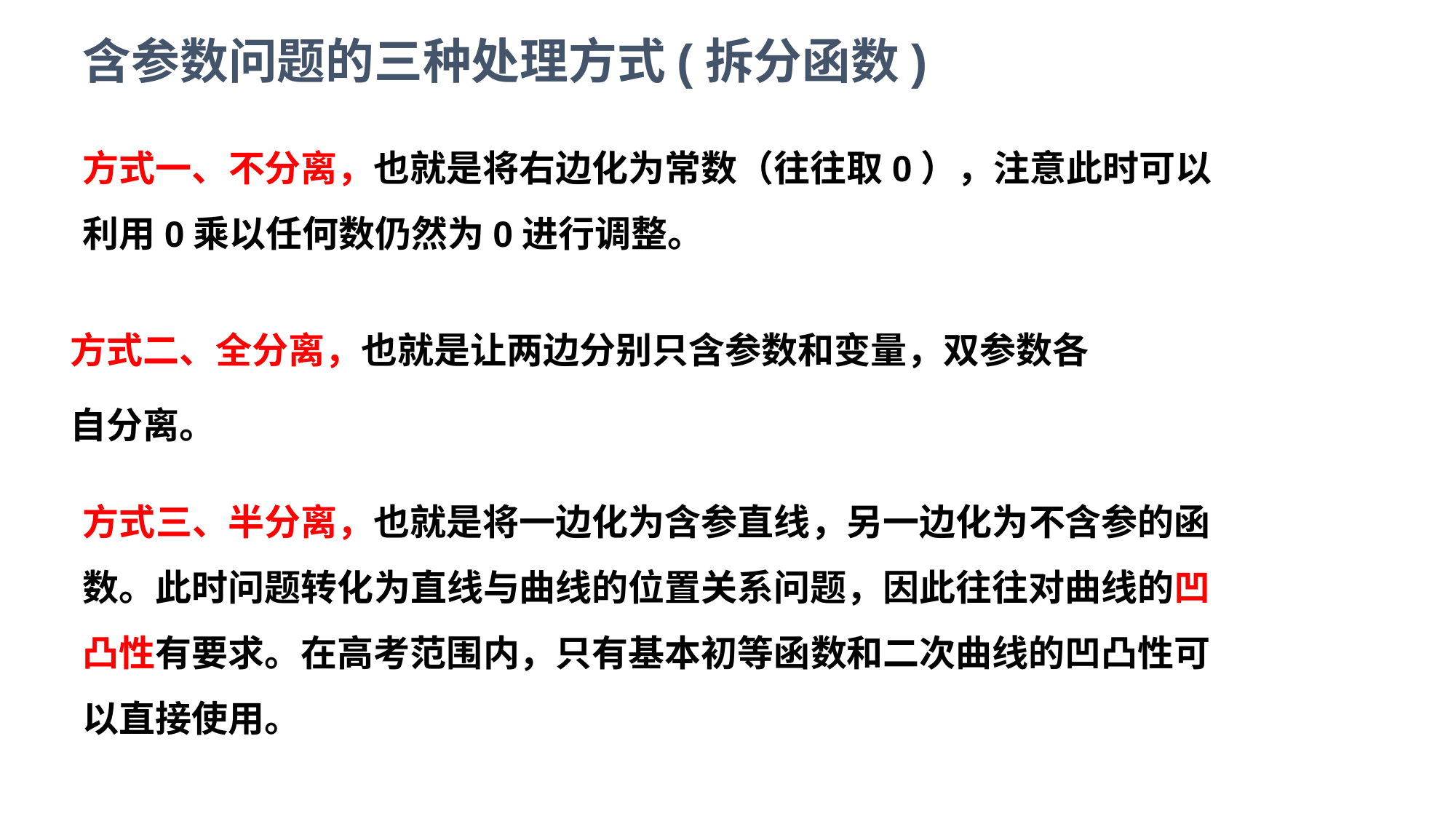

含参数问题的三种处理方式(拆分函数)
方式一、不分离，也就是将右边化为常数（往往取0），注意此时可以利用0乘以任何数仍然为0进行调整。
方式二、全分离，也就是让两边分别只含参数和变量，双参数各自分离。
方式三、半分离，也就是将一边化为含参直线，另一边化为不含参的函数。此时问题转化为直线与曲线的位置关系问题，因此往往对曲线的凹凸性有要求。在高考范围内，只有基本初等函数和二次曲线的凹凸性可以直接使用。